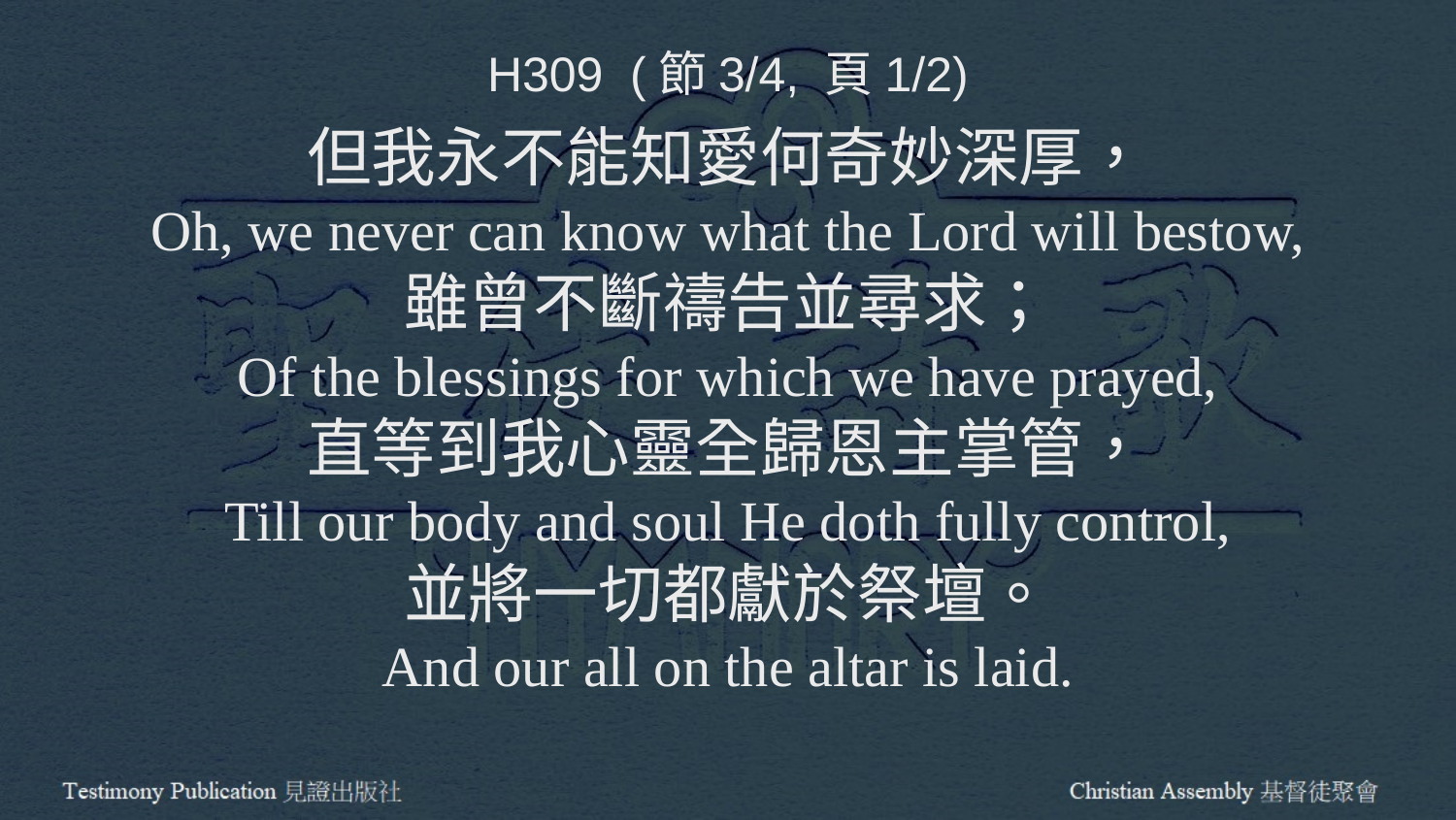

H309  (節3/4, 頁1/2)
但我永不能知愛何奇妙深厚，
Oh, we never can know what the Lord will bestow,
雖曾不斷禱告並尋求；
Of the blessings for which we have prayed,
直等到我心靈全歸恩主掌管，
Till our body and soul He doth fully control,
並將一切都獻於祭壇。
And our all on the altar is laid.